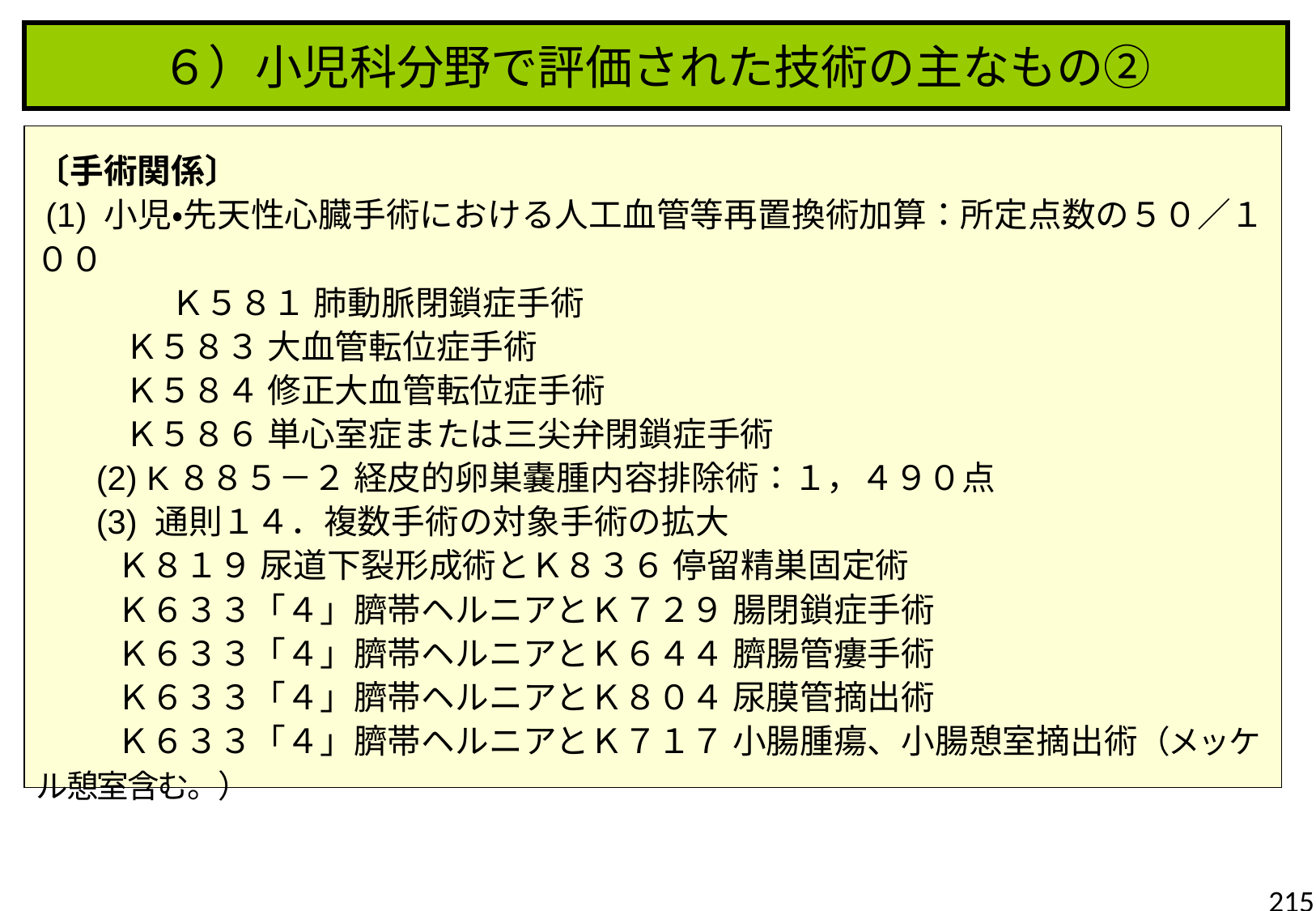

６）小児科分野で評価された技術の主なもの②
〔手術関係〕
 (1) 小児・先天性心臓手術における人工血管等再置換術加算：所定点数の５０／１００
　　　　Ｋ５８１ 肺動脈閉鎖症手術
    Ｋ５８３ 大血管転位症手術
    Ｋ５８４ 修正大血管転位症手術
    Ｋ５８６ 単心室症または三尖弁閉鎖症手術
 (2) K８８５－２ 経皮的卵巣嚢腫内容排除術：１，４９０点
 (3) 通則１４．複数手術の対象手術の拡大
   Ｋ８１９ 尿道下裂形成術とＫ８３６ 停留精巣固定術
   Ｋ６３３「４」臍帯ヘルニアとＫ７２９ 腸閉鎖症手術
   Ｋ６３３「４」臍帯ヘルニアとＫ６４４ 臍腸管瘻手術
   Ｋ６３３「４」臍帯ヘルニアとＫ８０４ 尿膜管摘出術
   Ｋ６３３「４」臍帯ヘルニアとＫ７１７ 小腸腫瘍、小腸憩室摘出術（メッケル憩室含む。）

215